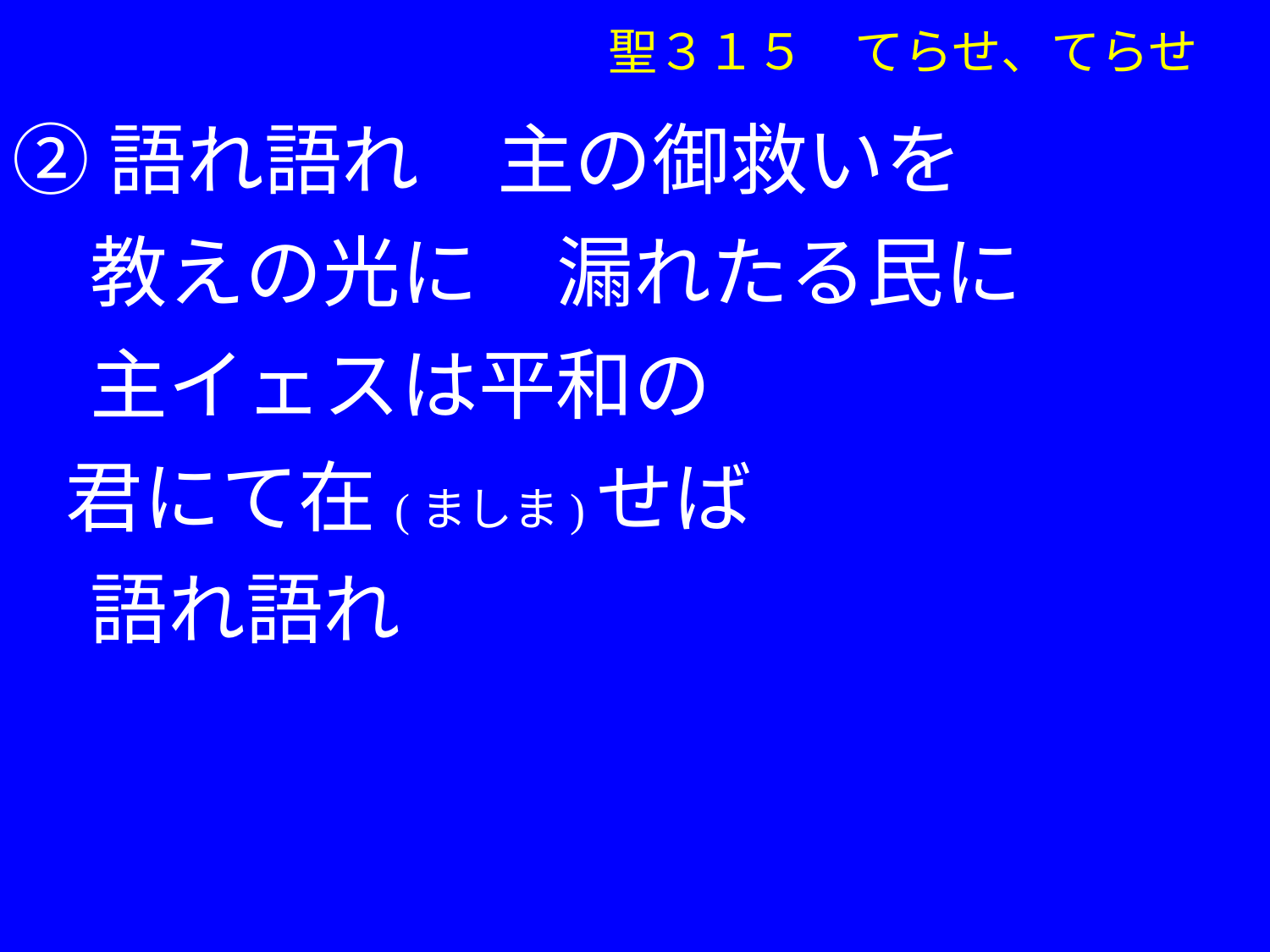

聖３１５　てらせ、てらせ
②語れ語れ　主の御救いを
　教えの光に　漏れたる民に
　主イェスは平和の
  君にて在(ましま)せば
　語れ語れ